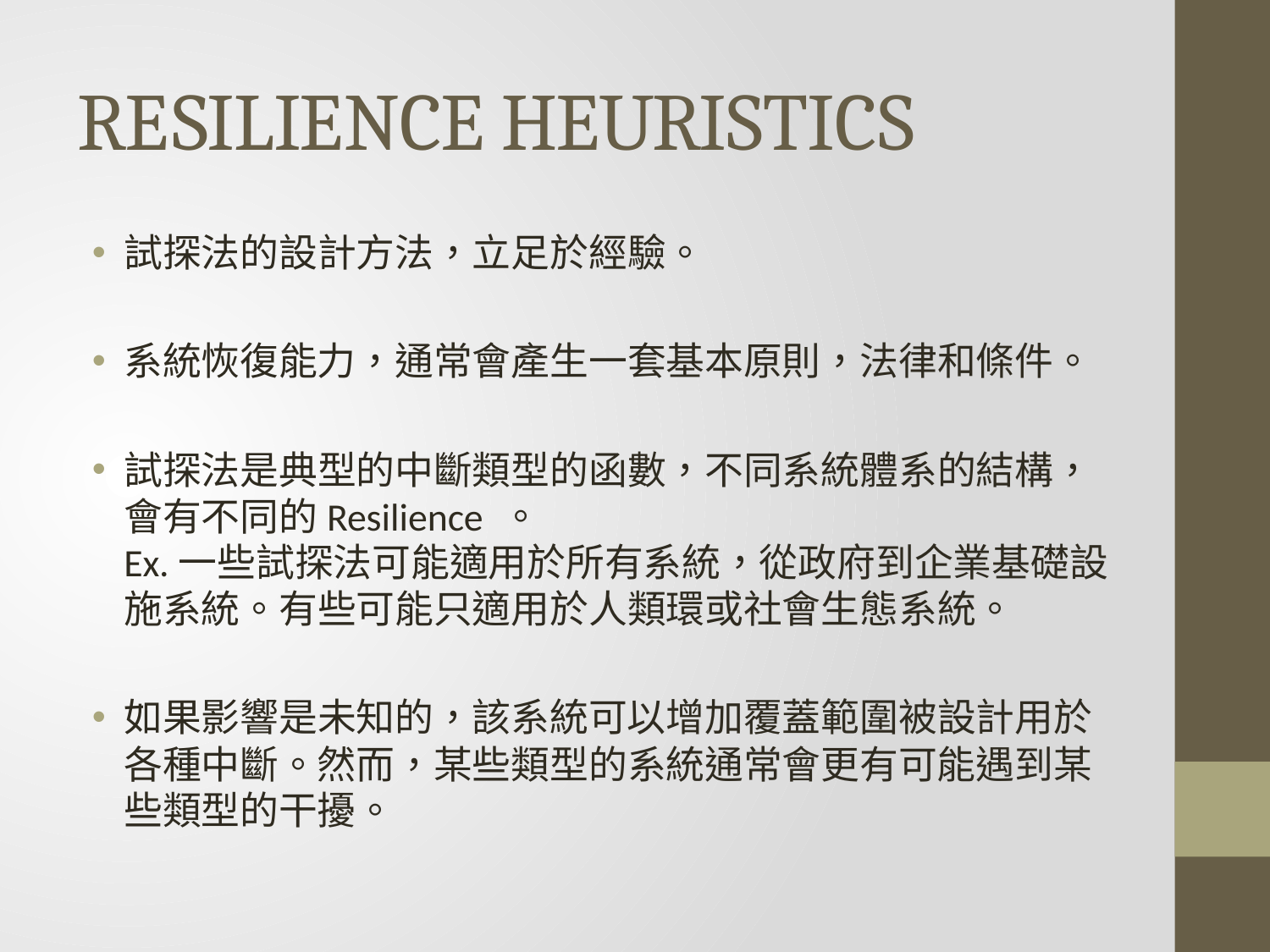

# RESILIENCE HEURISTICS
試探法的設計方法，立足於經驗。

系統恢復能力，通常會產生一套基本原則，法律和條件。

試探法是典型的中斷類型的函數，不同系統體系的結構，會有不同的Resilience 。
Ex.一些試探法可能適用於所有系統，從政府到企業基礎設施系統。有些可能只適用於人類環或社會生態系統。

如果影響是未知的，該系統可以增加覆蓋範圍被設計用於各種中斷。然而，某些類型的系統通常會更有可能遇到某些類型的干擾。